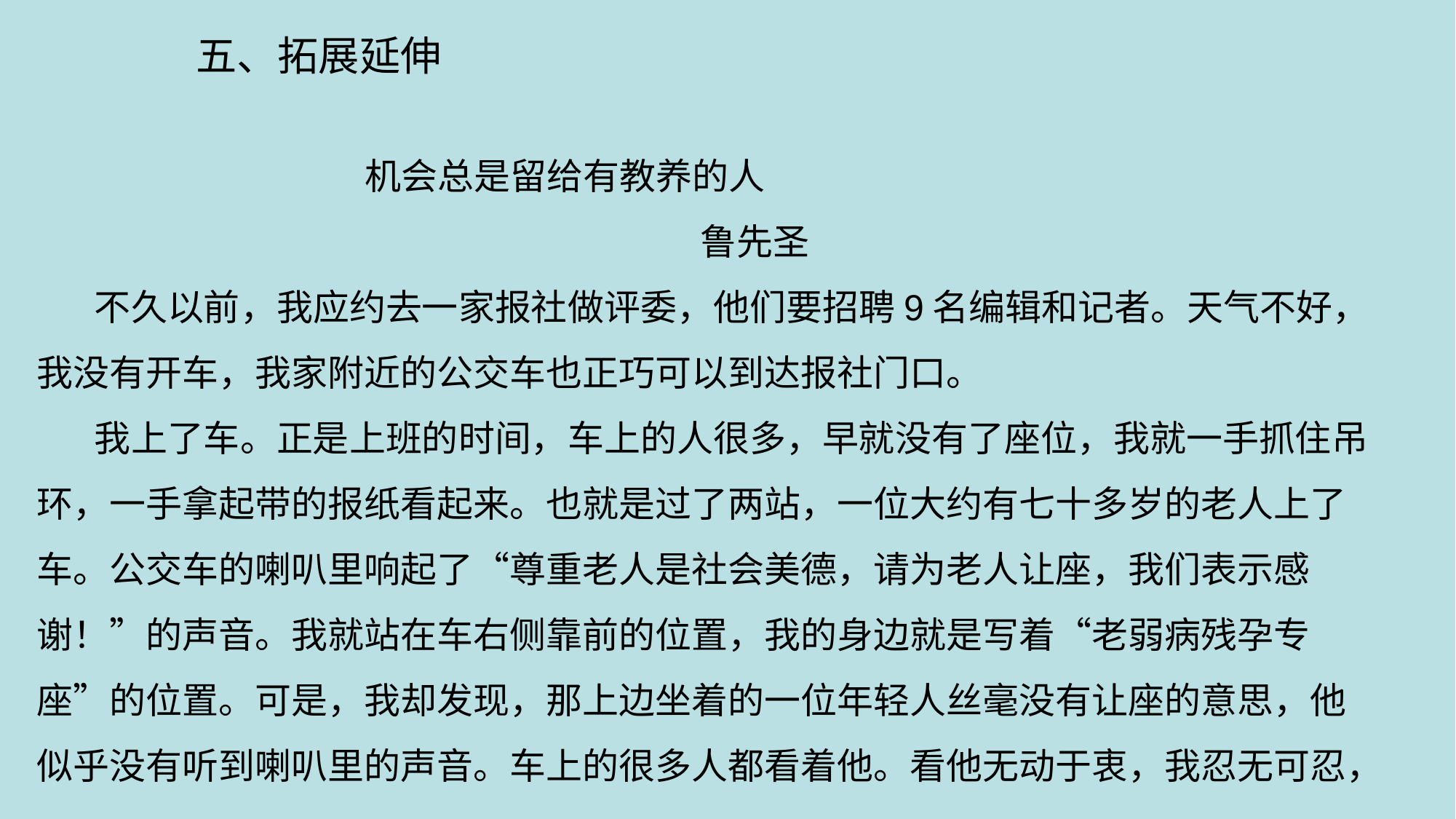

五、拓展延伸
                                       机会总是留给有教养的人
                                                                                鲁先圣
      不久以前，我应约去一家报社做评委，他们要招聘9名编辑和记者。天气不好，我没有开车，我家附近的公交车也正巧可以到达报社门口。
      我上了车。正是上班的时间，车上的人很多，早就没有了座位，我就一手抓住吊环，一手拿起带的报纸看起来。也就是过了两站，一位大约有七十多岁的老人上了车。公交车的喇叭里响起了“尊重老人是社会美德，请为老人让座，我们表示感谢！”的声音。我就站在车右侧靠前的位置，我的身边就是写着“老弱病残孕专座”的位置。可是，我却发现，那上边坐着的一位年轻人丝毫没有让座的意思，他似乎没有听到喇叭里的声音。车上的很多人都看着他。看他无动于衷，我忍无可忍，